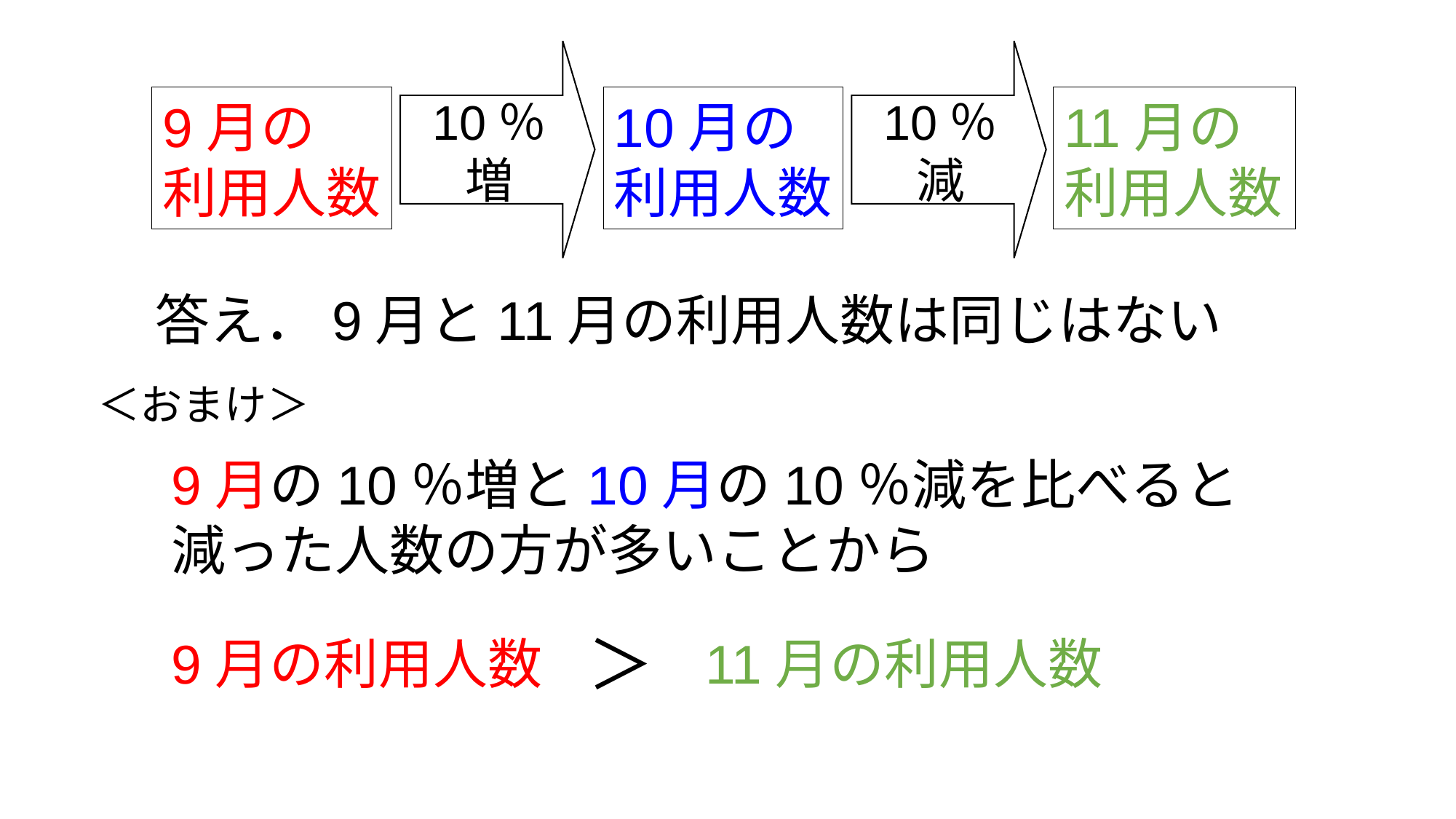

10％増
10％減
9月の
利用人数
10月の
利用人数
11月の
利用人数
答え．9月と11月の利用人数は同じはない
＜おまけ＞
9月の10％増と10月の10％減を比べると減った人数の方が多いことから
＞
9月の利用人数
11月の利用人数